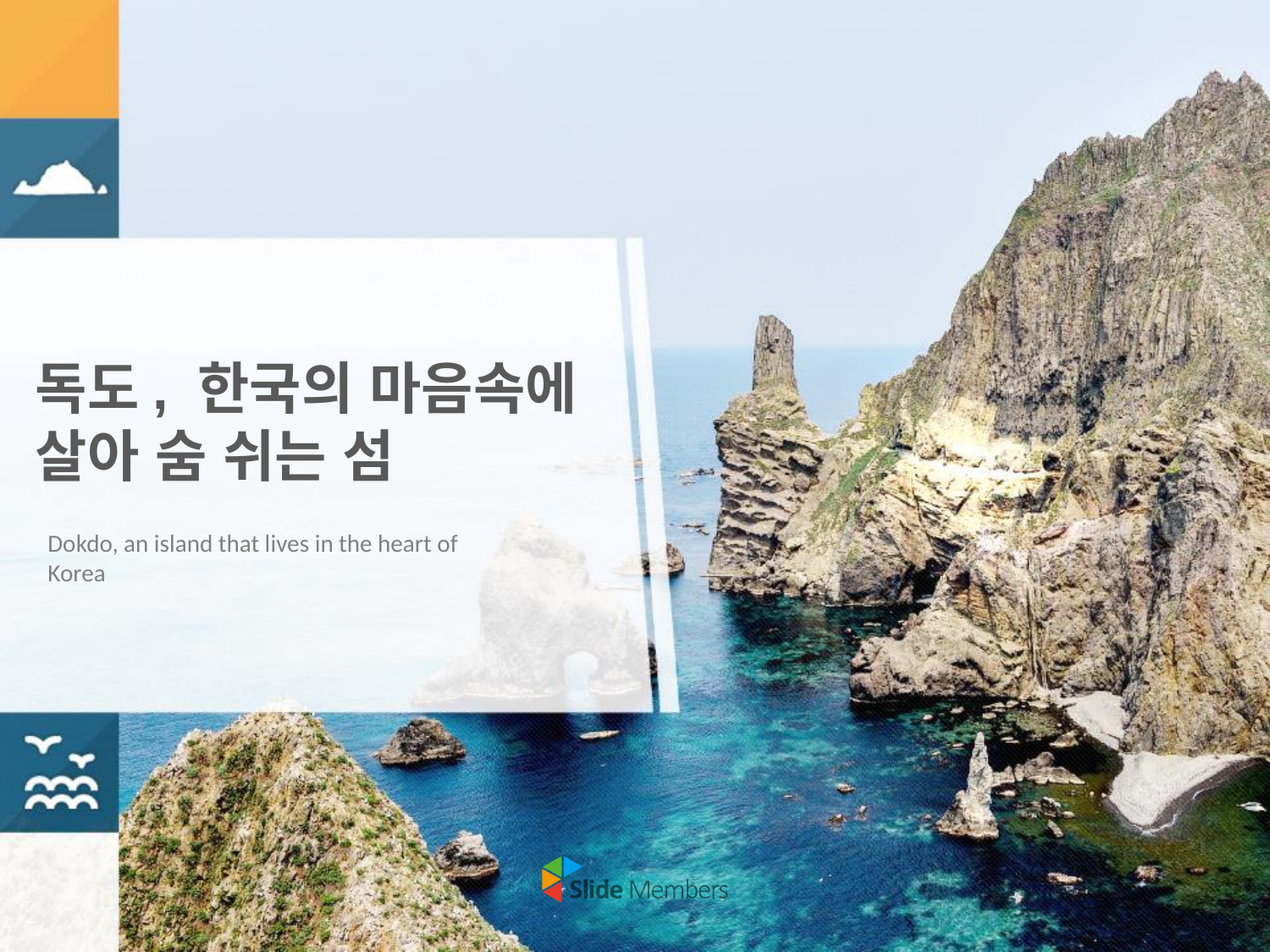

# 독도, 한국의 마음속에 살아 숨 쉬는 섬
Dokdo, an island that lives in the heart of Korea